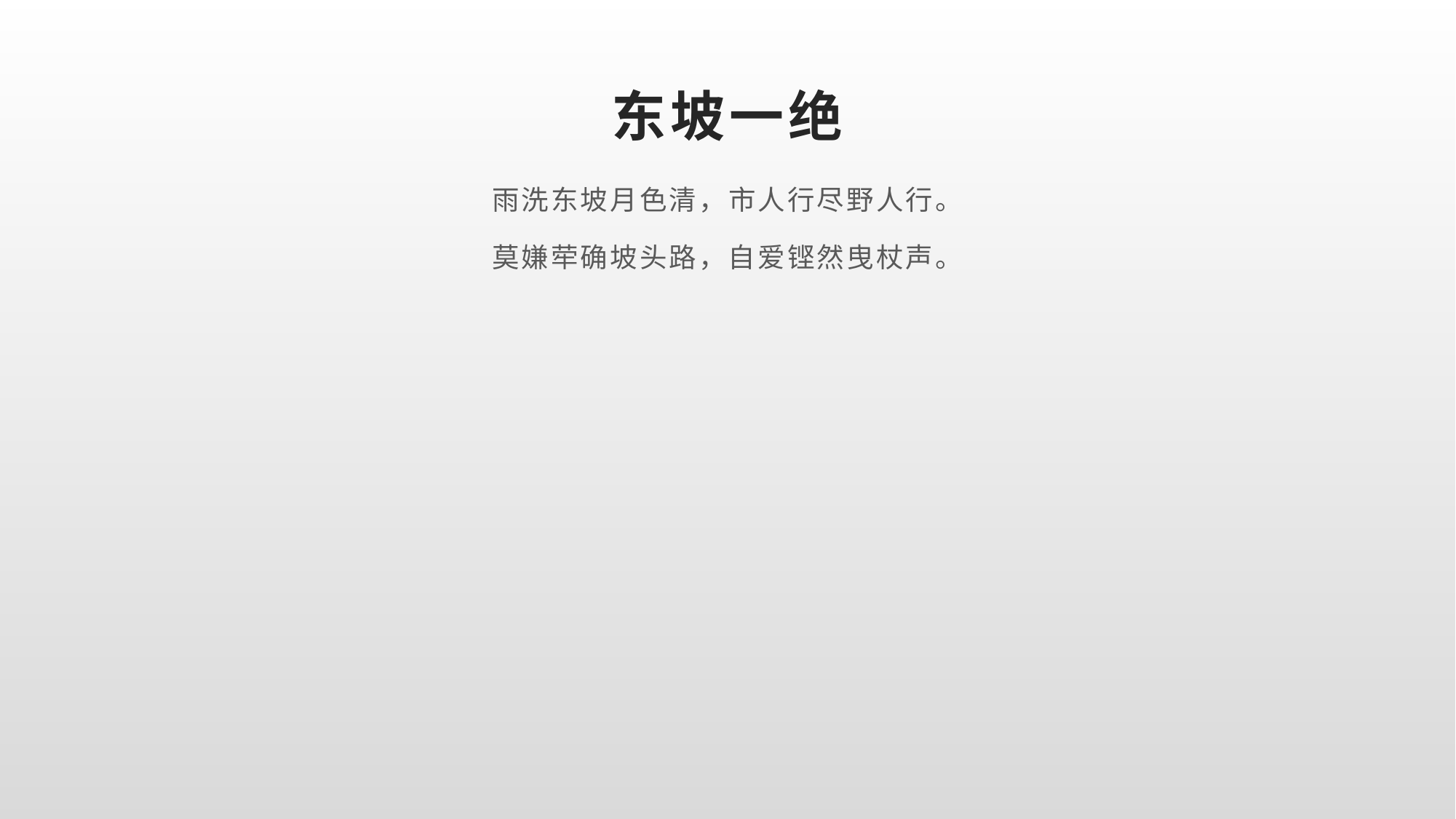

# 东坡一绝
雨洗东坡月色清，市人行尽野人行。
莫嫌荦确坡头路，自爱铿然曳杖声。